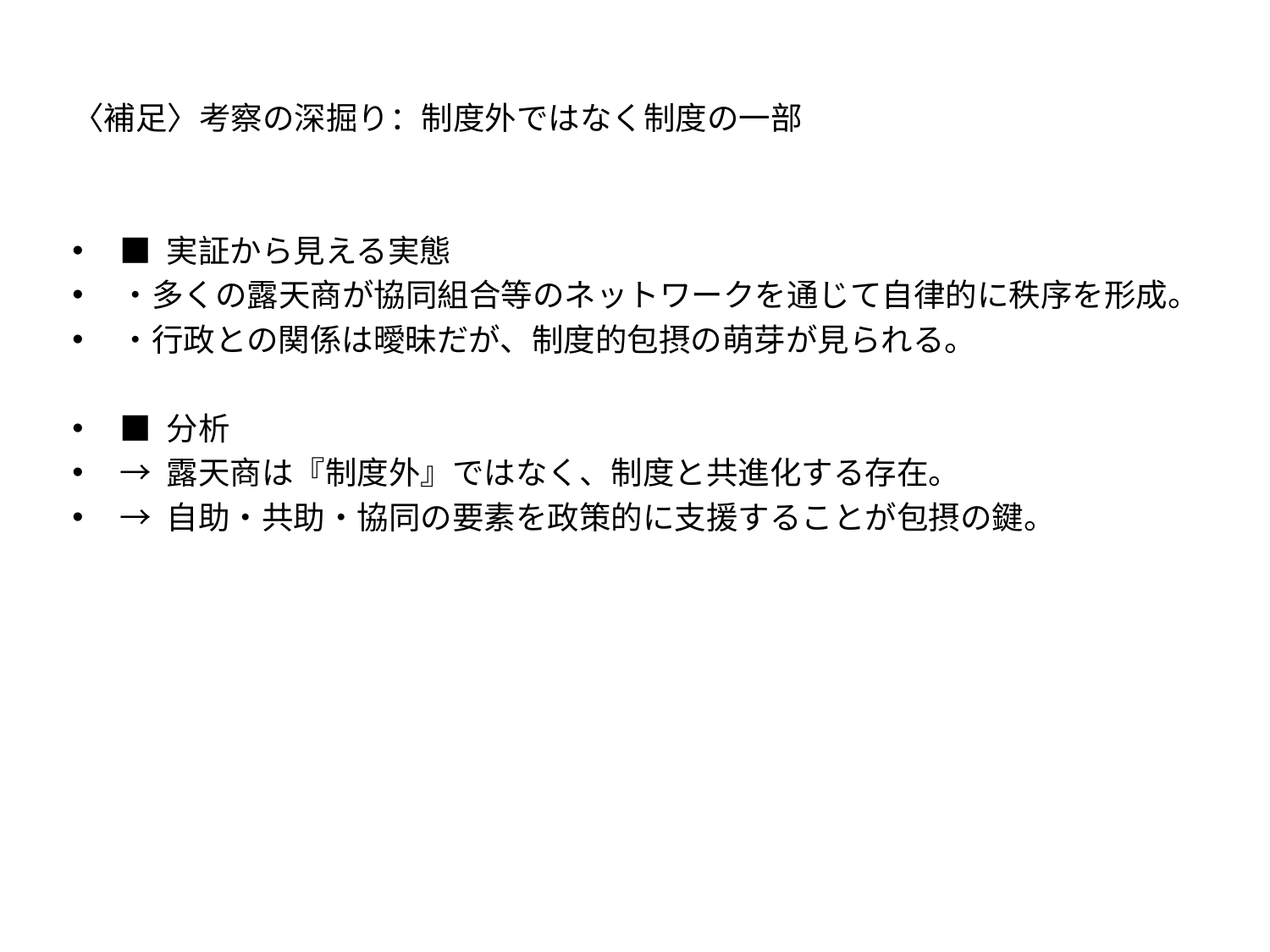

# 〈補足〉考察の深掘り：制度外ではなく制度の一部
■ 実証から見える実態
・多くの露天商が協同組合等のネットワークを通じて自律的に秩序を形成。
・行政との関係は曖昧だが、制度的包摂の萌芽が見られる。

■ 分析
→ 露天商は『制度外』ではなく、制度と共進化する存在。
→ 自助・共助・協同の要素を政策的に支援することが包摂の鍵。